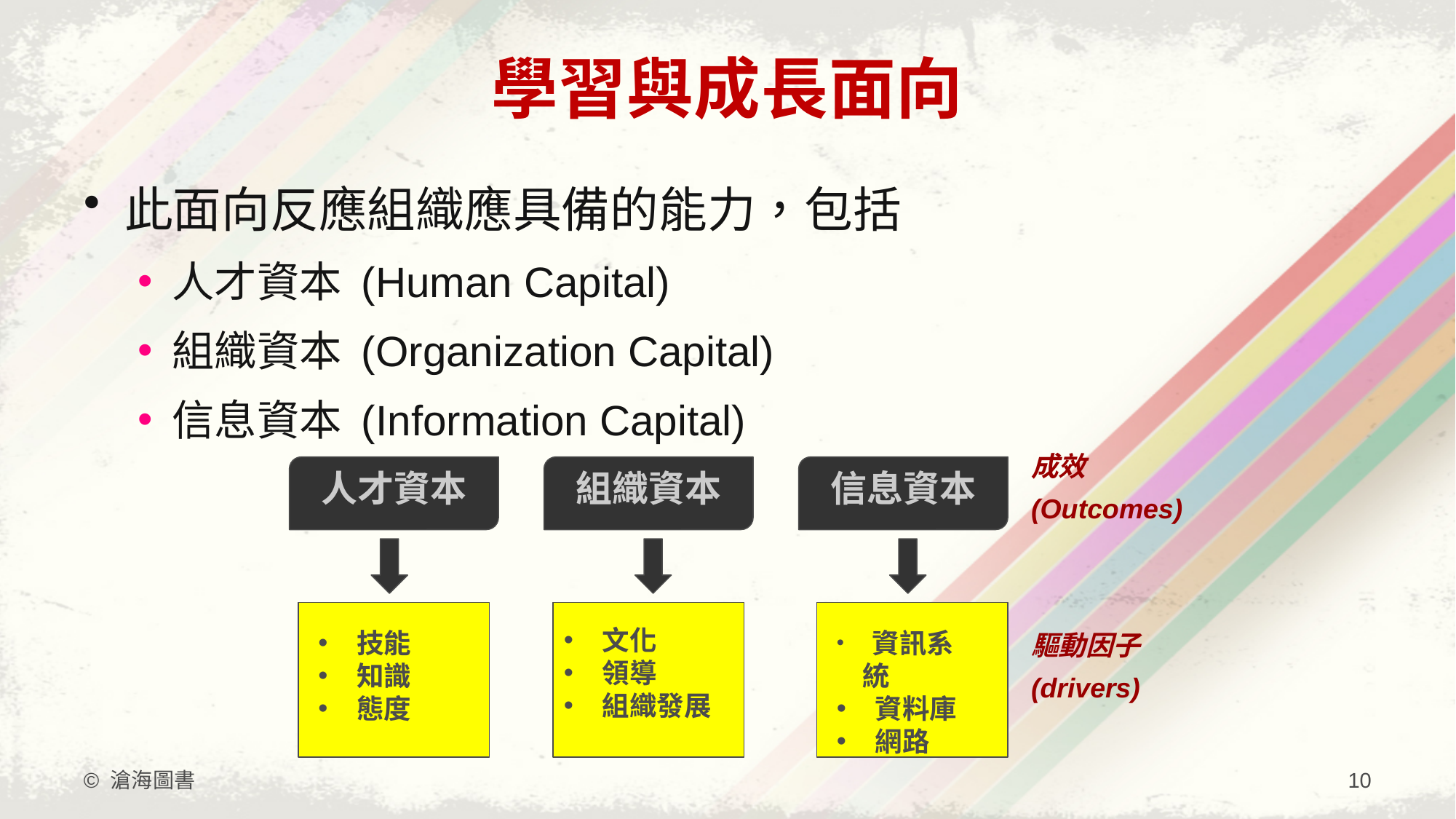

# 學習與成長面向
此面向反應組織應具備的能力，包括
人才資本 (Human Capital)
組織資本 (Organization Capital)
信息資本 (Information Capital)
成效
(Outcomes)

人才資本
組織資本
信息資本

 文化
 領導
 組織發展
 技能
 知識
 態度
 資訊系統
 資料庫
 網路
驅動因子
(drivers)
© 滄海圖書
10